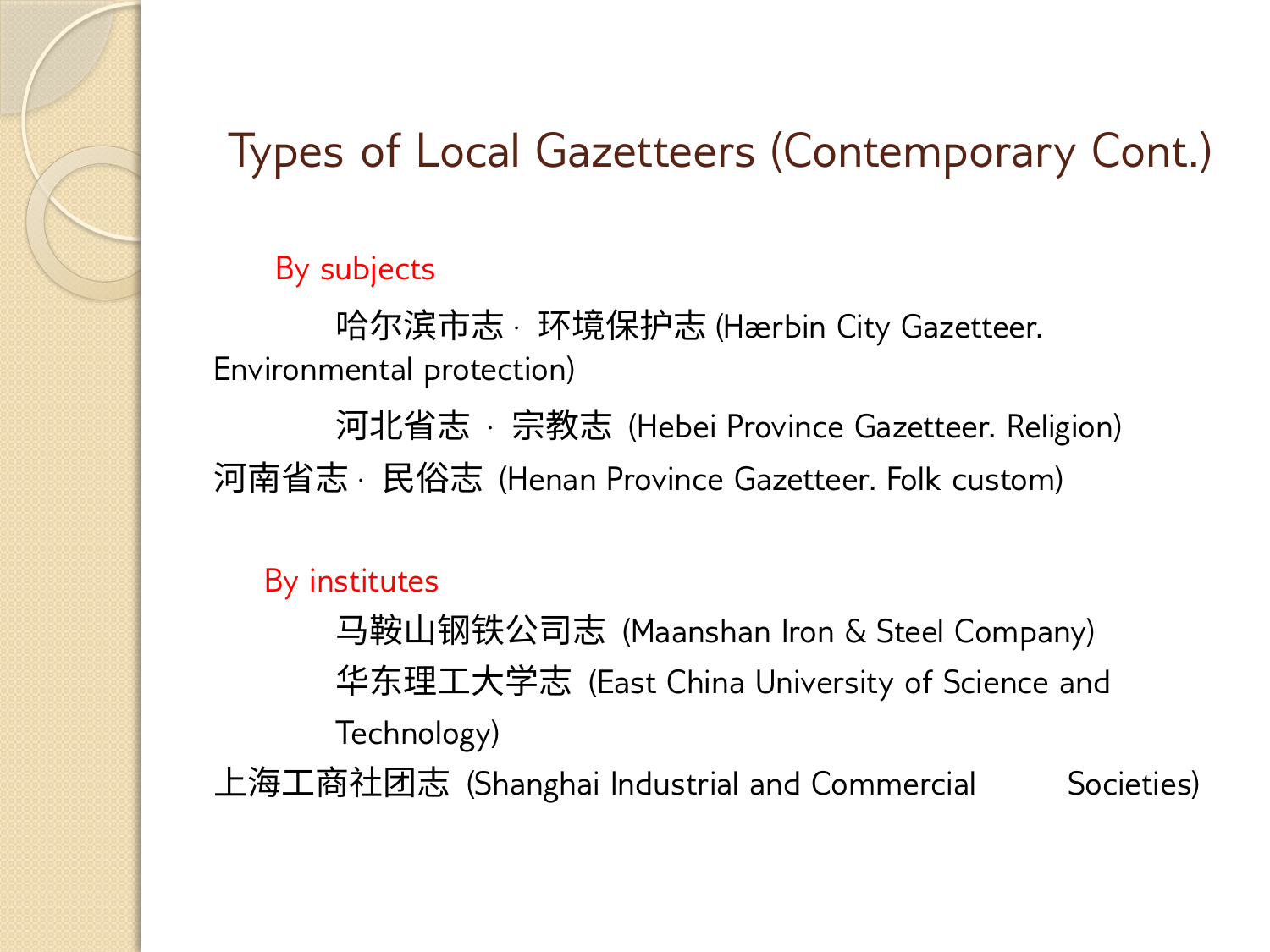

# Types of Local Gazetteers (Contemporary Cont.)
     By subjects
 	哈尔滨市志· 环境保护志(Haerbin City Gazetteer.  	Environmental protection)
     	河北省志 · 宗教志 (Hebei Province Gazetteer. Religion)
	河南省志· 民俗志 (Henan Province Gazetteer. Folk custom)

     By institutes
 	马鞍山钢铁公司志 (Maanshan Iron & Steel Company)
     	华东理工大学志 (East China University of Science and
      	Technology)
	上海工商社团志 (Shanghai Industrial and Commercial 	Societies)